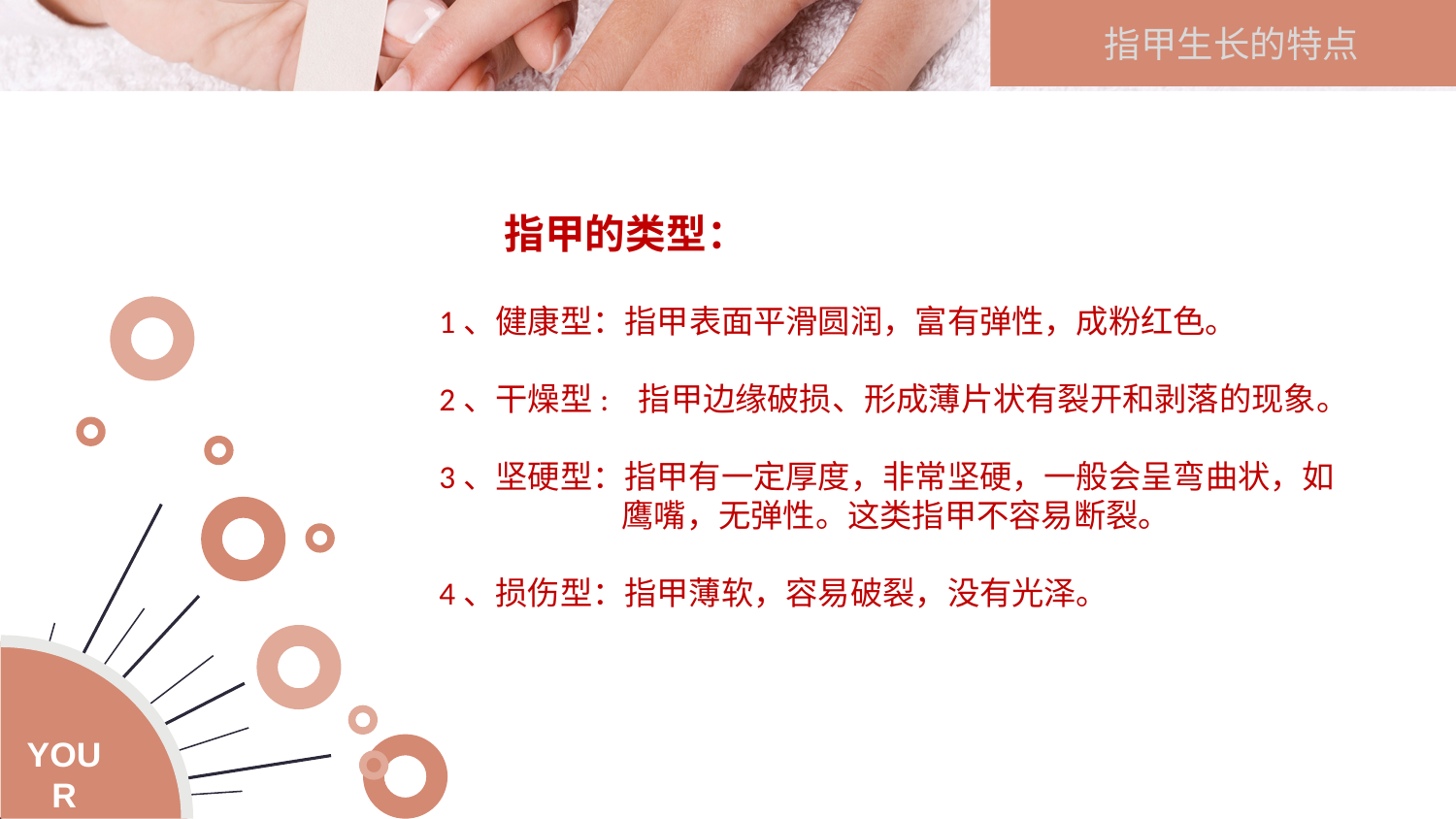

指甲生长的特点
      指甲的类型：

1、健康型：指甲表面平滑圆润，富有弹性，成粉红色。

2、干燥型:   指甲边缘破损、形成薄片状有裂开和剥落的现象。

3、坚硬型：指甲有一定厚度，非常坚硬，一般会呈弯曲状，如
                        鹰嘴，无弹性。这类指甲不容易断裂。

4、损伤型：指甲薄软，容易破裂，没有光泽。

YOUR TITLE